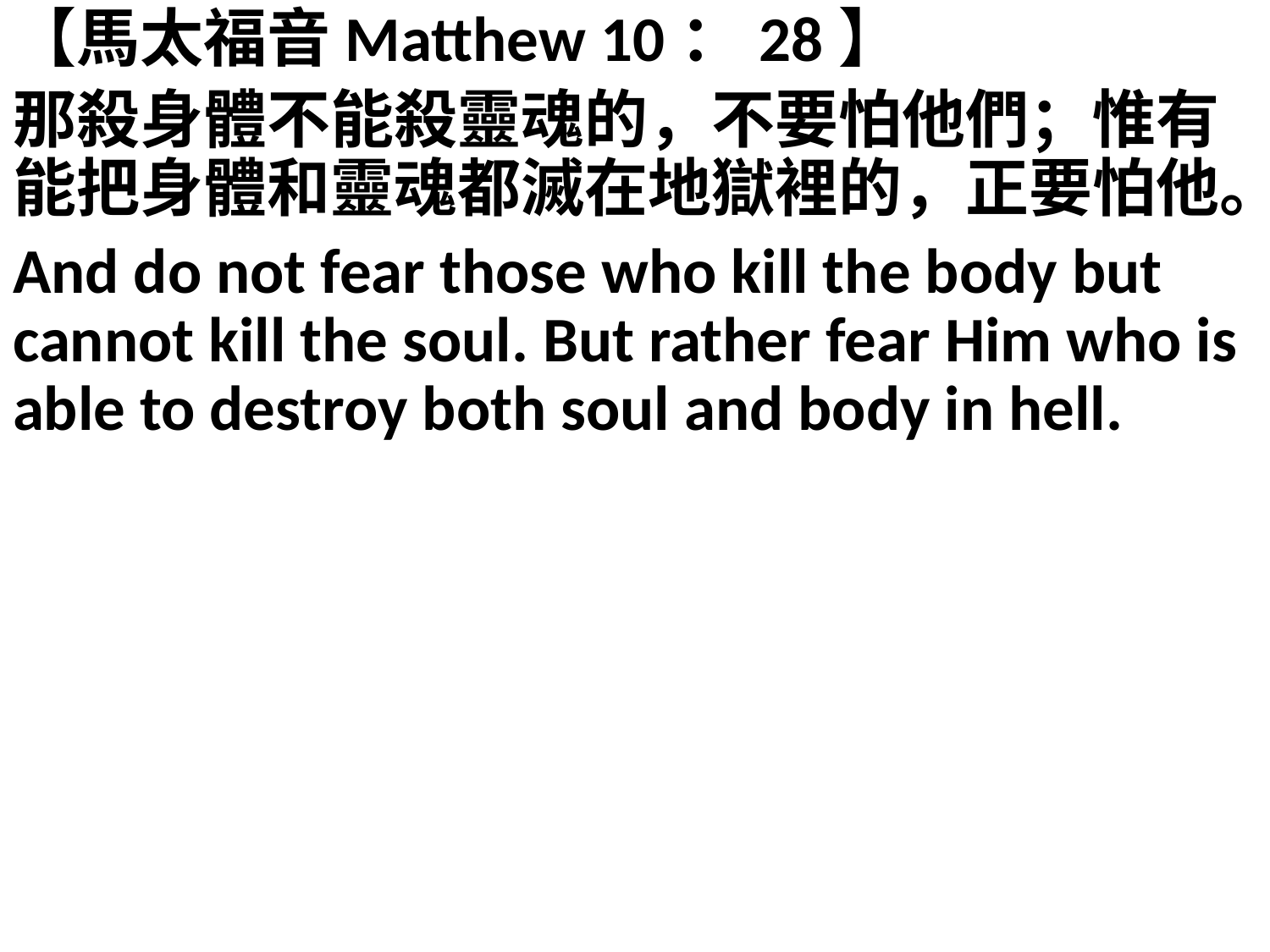

【馬太福音Matthew 10：28】
那殺身體不能殺靈魂的，不要怕他們；惟有能把身體和靈魂都滅在地獄裡的，正要怕他。
And do not fear those who kill the body but cannot kill the soul. But rather fear Him who is able to destroy both soul and body in hell.